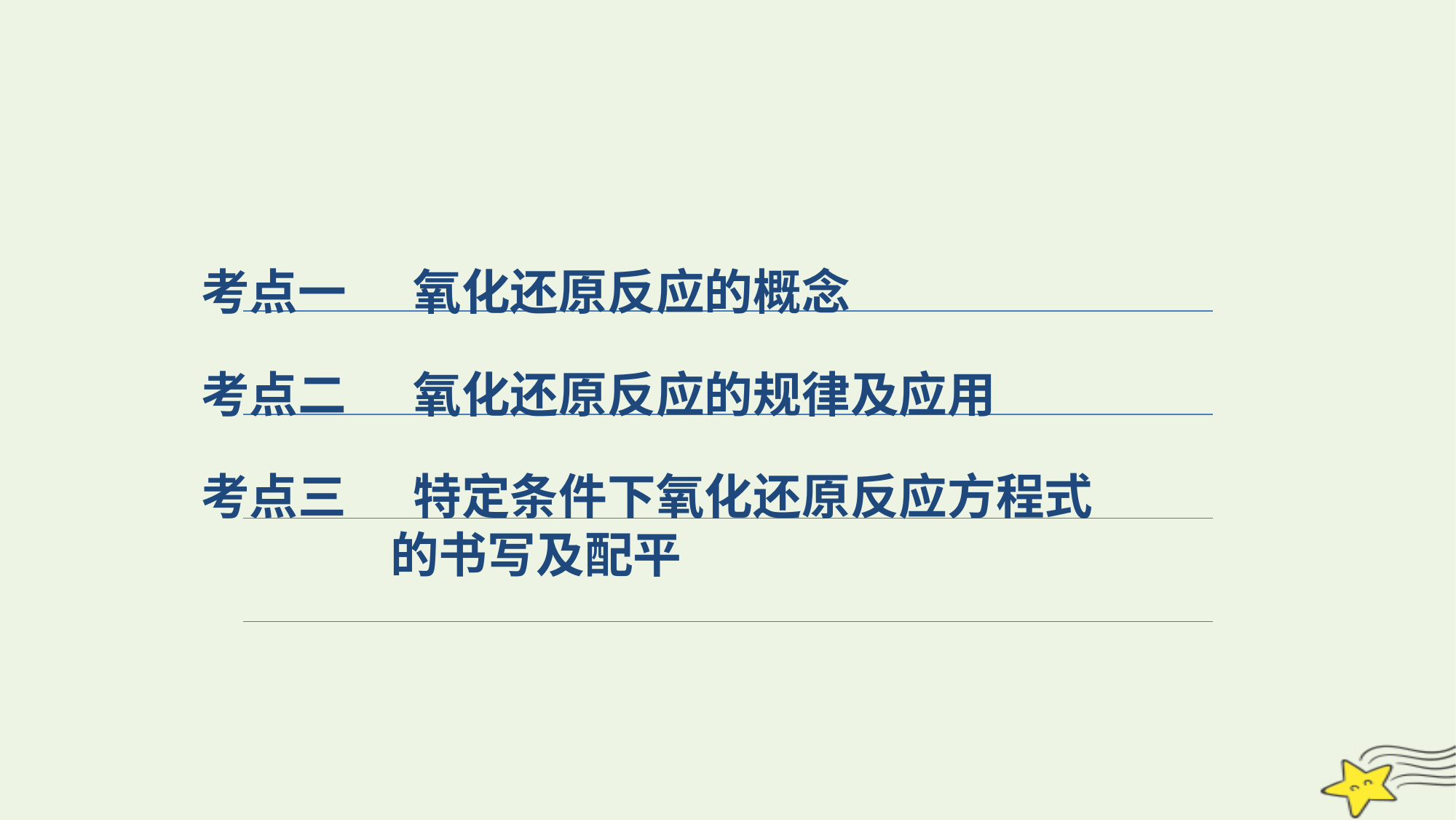

考点一      氧化还原反应的概念
考点二      氧化还原反应的规律及应用

考点三      特定条件下氧化还原反应方程式
                的书写及配平